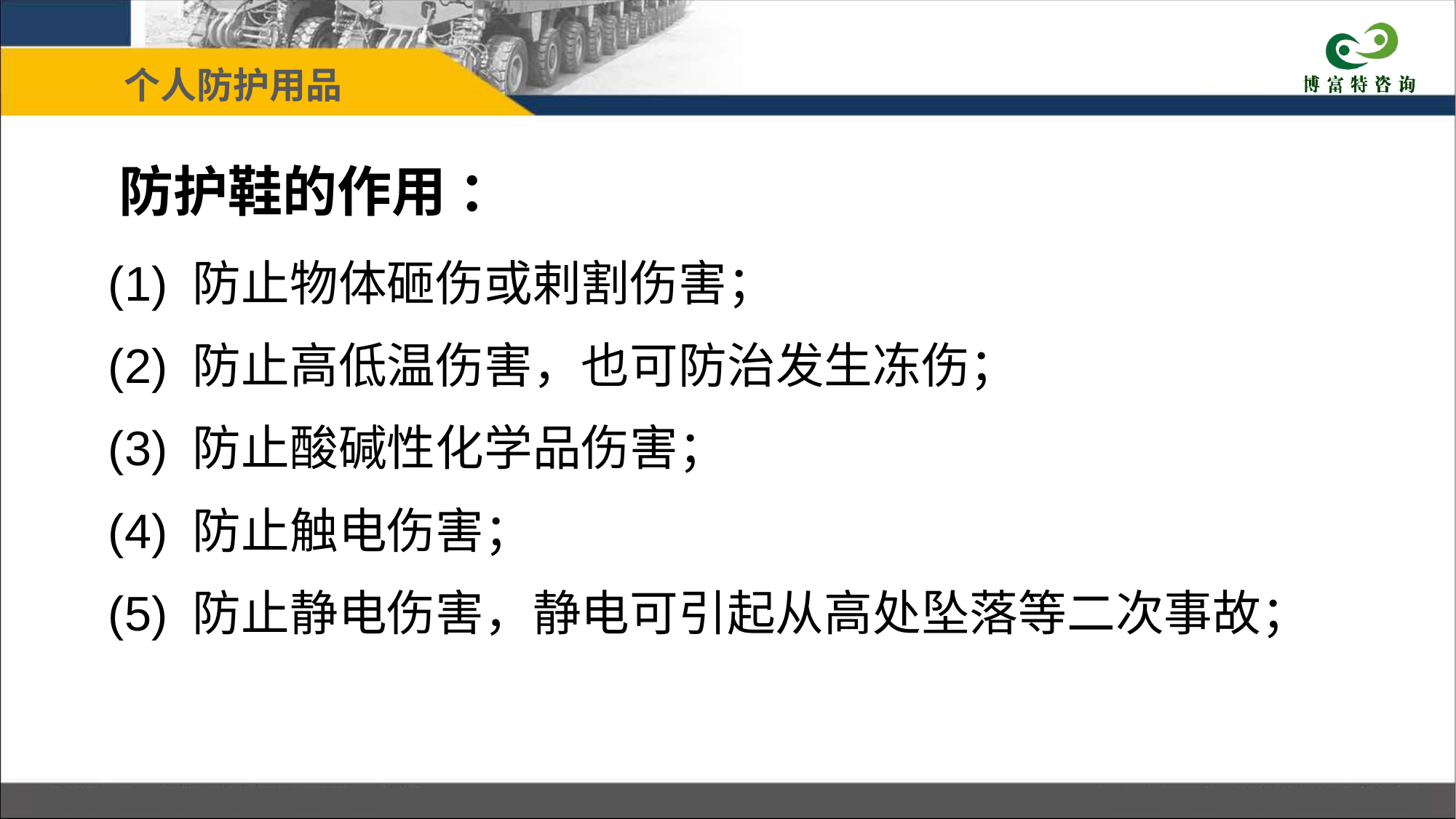

个人防护用品
目   录
防护鞋的作用 ：
(1) 防止物体砸伤或剌割伤害；
(2) 防止高低温伤害，也可防治发生冻伤；
(3) 防止酸碱性化学品伤害；
(4) 防止触电伤害；
(5) 防止静电伤害，静电可引起从高处坠落等二次事故；